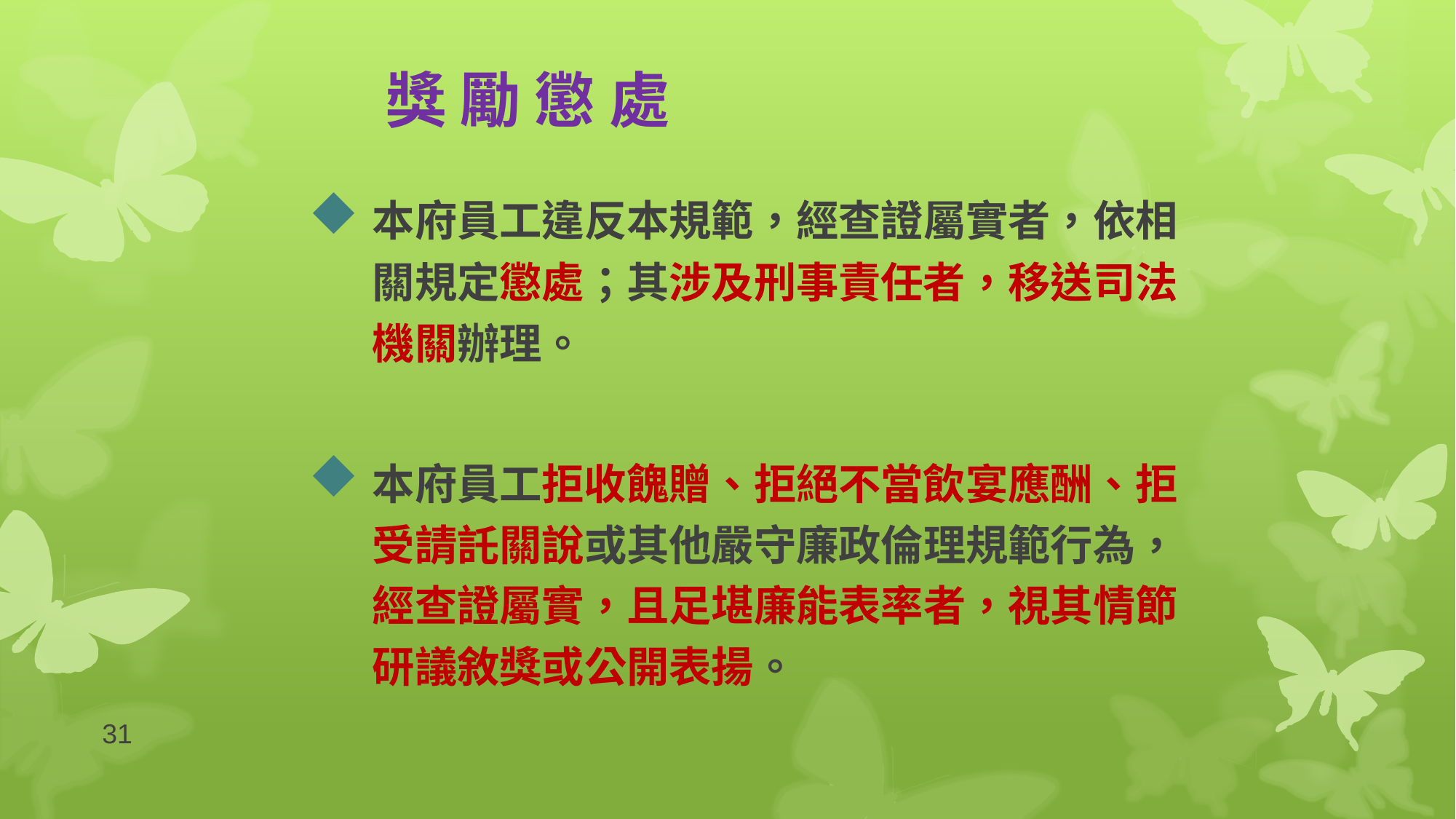

獎 勵 懲 處
# 本府員工違反本規範，經查證屬實者，依相關規定懲處；其涉及刑事責任者，移送司法機關辦理。

本府員工拒收餽贈、拒絕不當飲宴應酬、拒受請託關說或其他嚴守廉政倫理規範行為，經查證屬實，且足堪廉能表率者，視其情節研議敘獎或公開表揚。

31